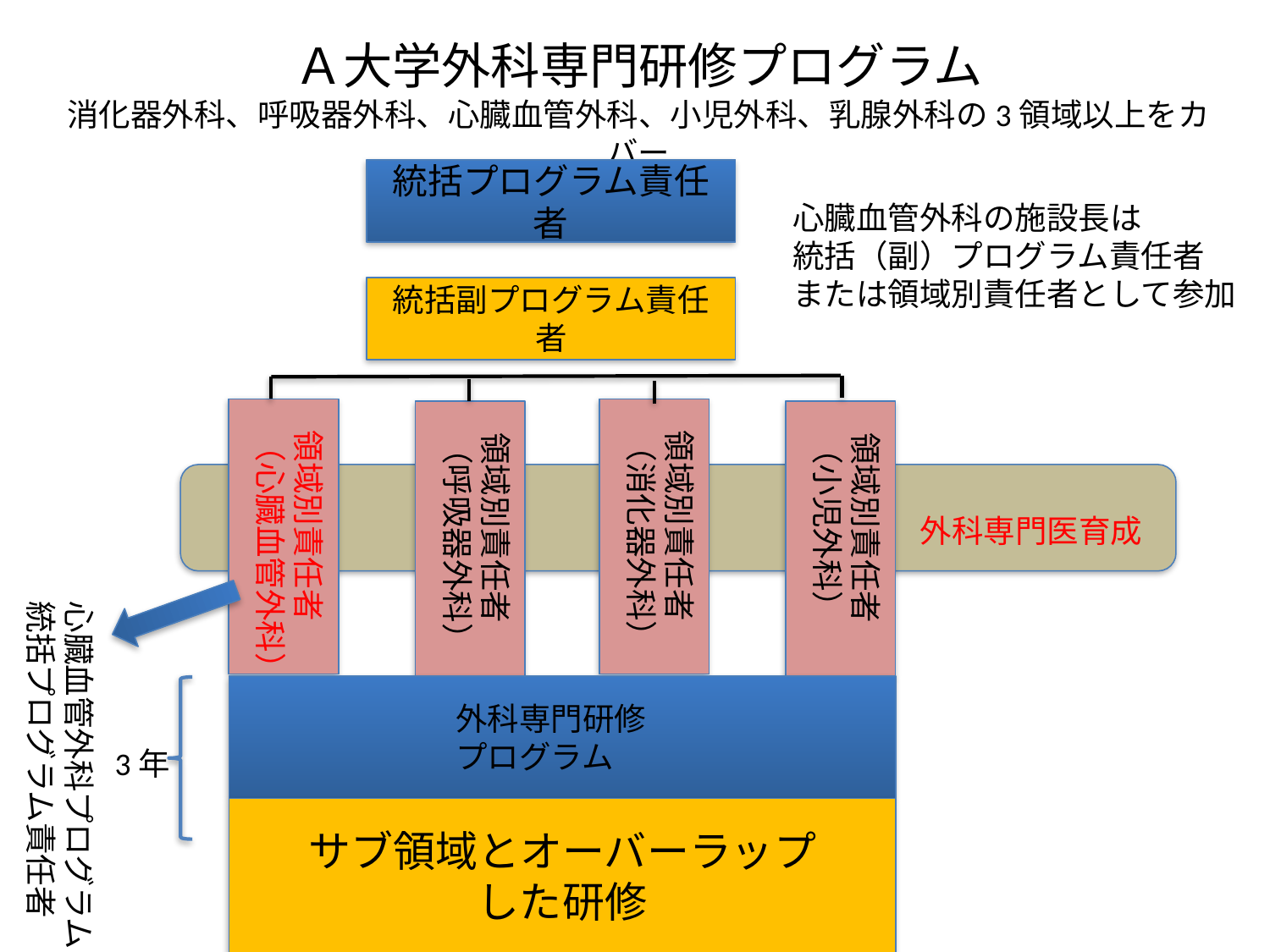

Ａ大学外科専門研修プログラム
消化器外科、呼吸器外科、心臓血管外科、小児外科、乳腺外科の3領域以上をカバー
統括プログラム責任者
心臓血管外科の施設長は
統括（副）プログラム責任者
または領域別責任者として参加
統括副プログラム責任者

領域別責任者
（心臓血管外科）

領域別責任者
（消化器外科）

領域別責任者
（呼吸器外科）

領域別責任者
（小児外科）

外科専門医育成

心臓血管外科プログラム
統括プログラム責任者

外科専門研修
プログラム
3年
サブ領域とオーバーラップ
した研修